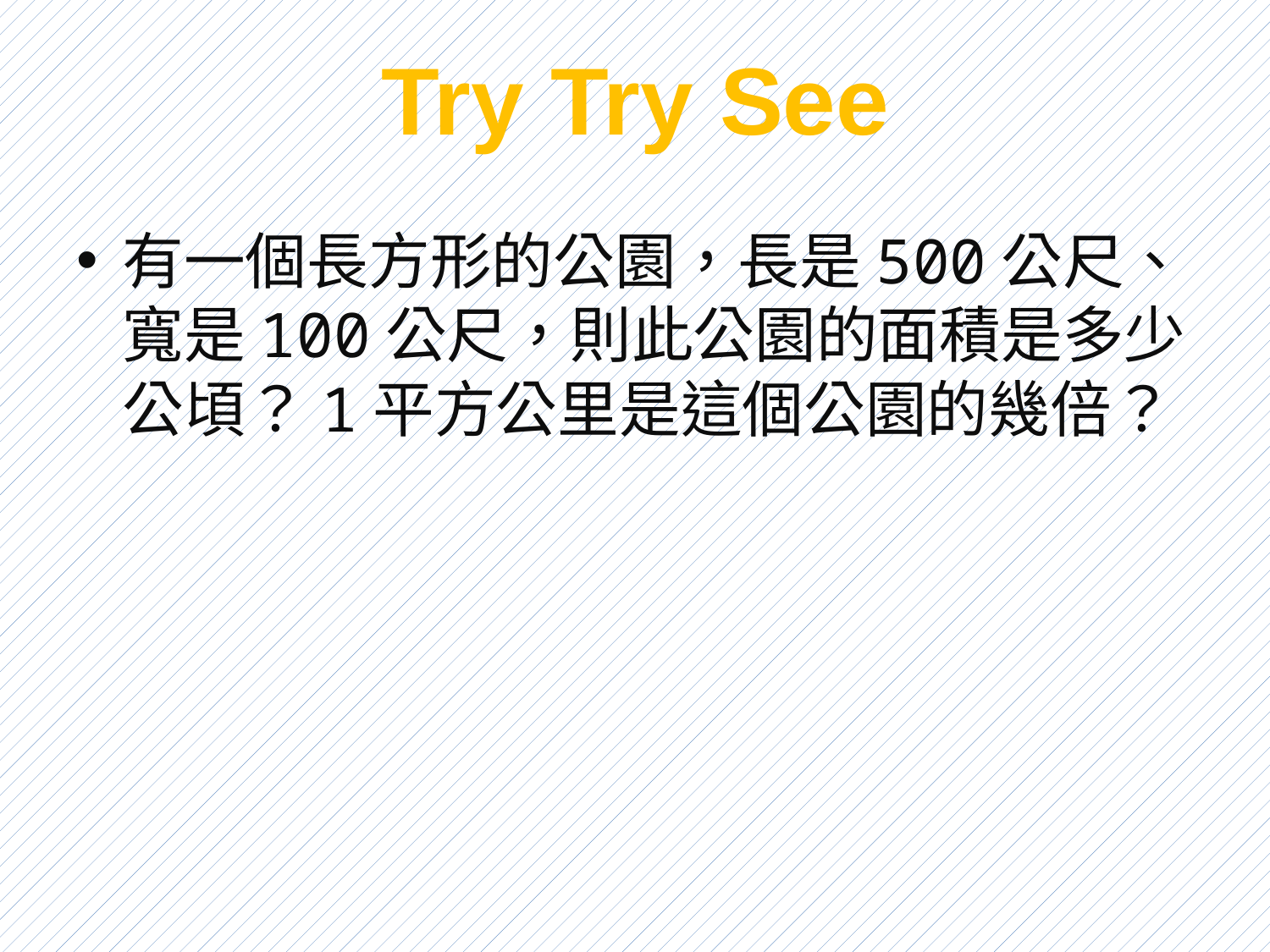

# Try Try See
有一個長方形的公園，長是500公尺、寬是100公尺，則此公園的面積是多少公頃？1平方公里是這個公園的幾倍？